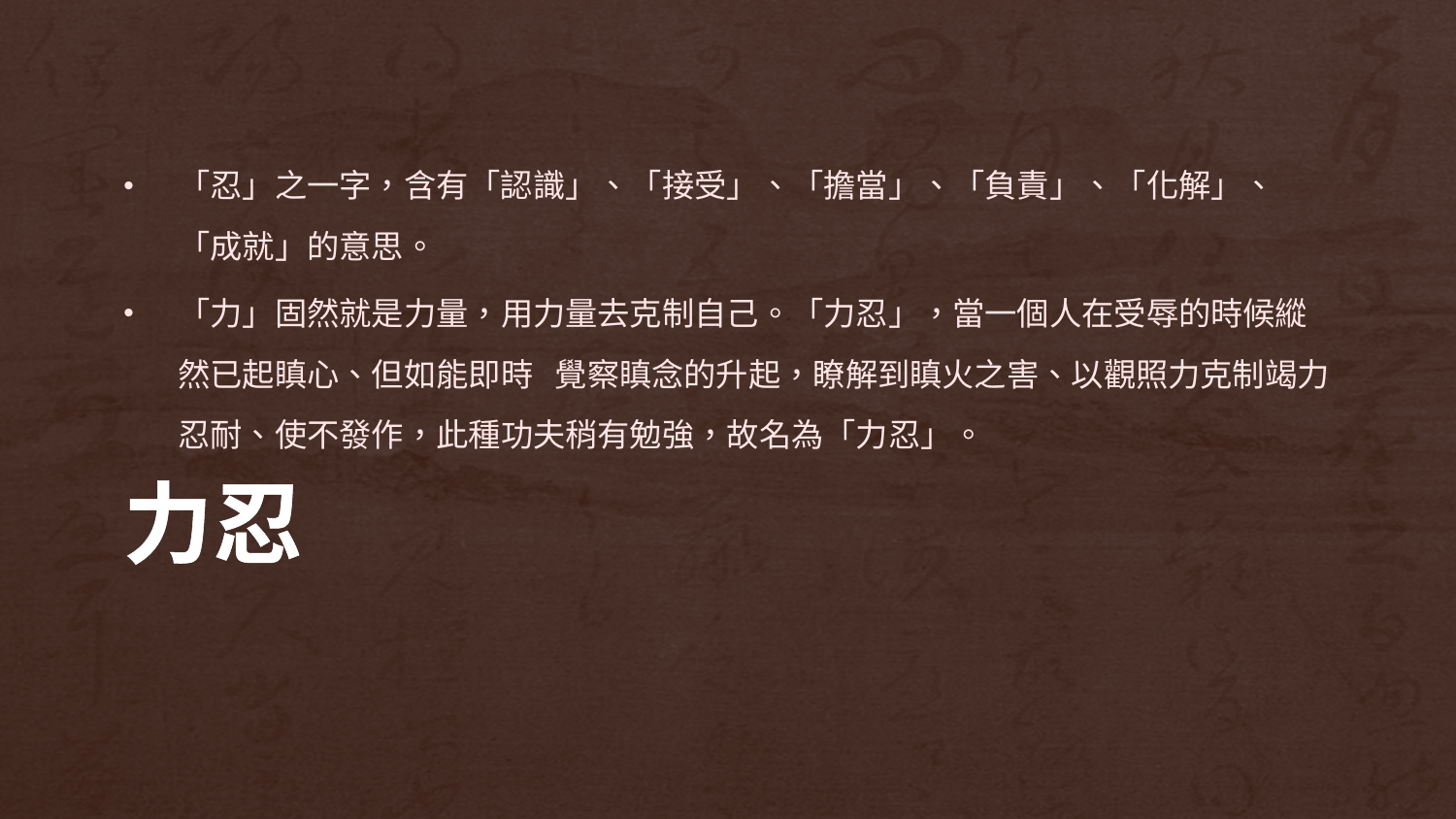

「忍」之一字，含有「認識」、「接受」、「擔當」、「負責」、「化解」、「成就」的意思。
「力」固然就是力量，用力量去克制自己。「力忍」，當一個人在受辱的時候縱然已起瞋心、但如能即時   覺察瞋念的升起，瞭解到瞋火之害、以觀照力克制竭力忍耐、使不發作，此種功夫稍有勉強，故名為「力忍」。
# 力忍